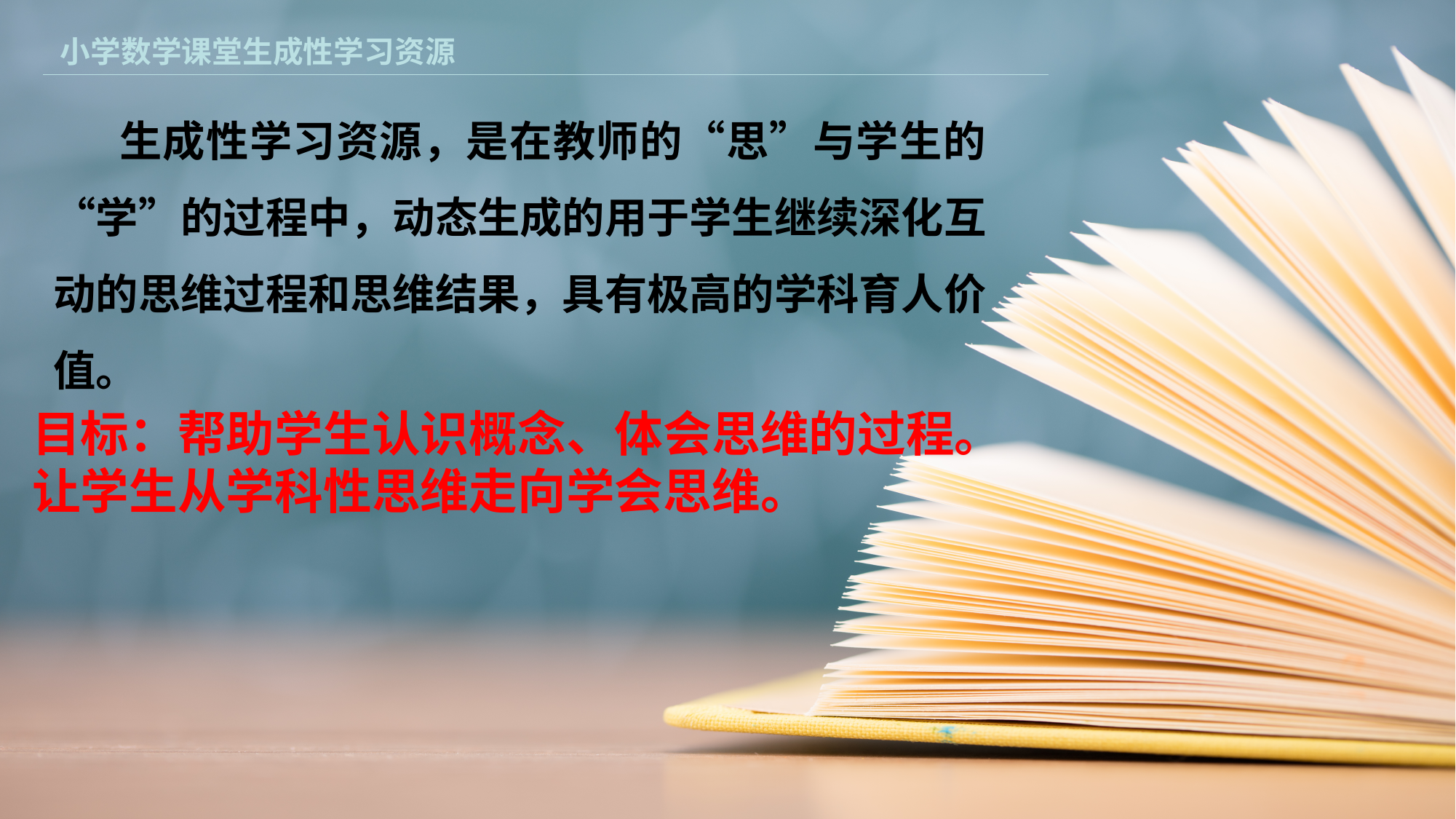

小学数学课堂生成性学习资源
  生成性学习资源，是在教师的“思”与学生的“学”的过程中，动态生成的用于学生继续深化互动的思维过程和思维结果，具有极高的学科育人价值。
目标：帮助学生认识概念、体会思维的过程。让学生从学科性思维走向学会思维。